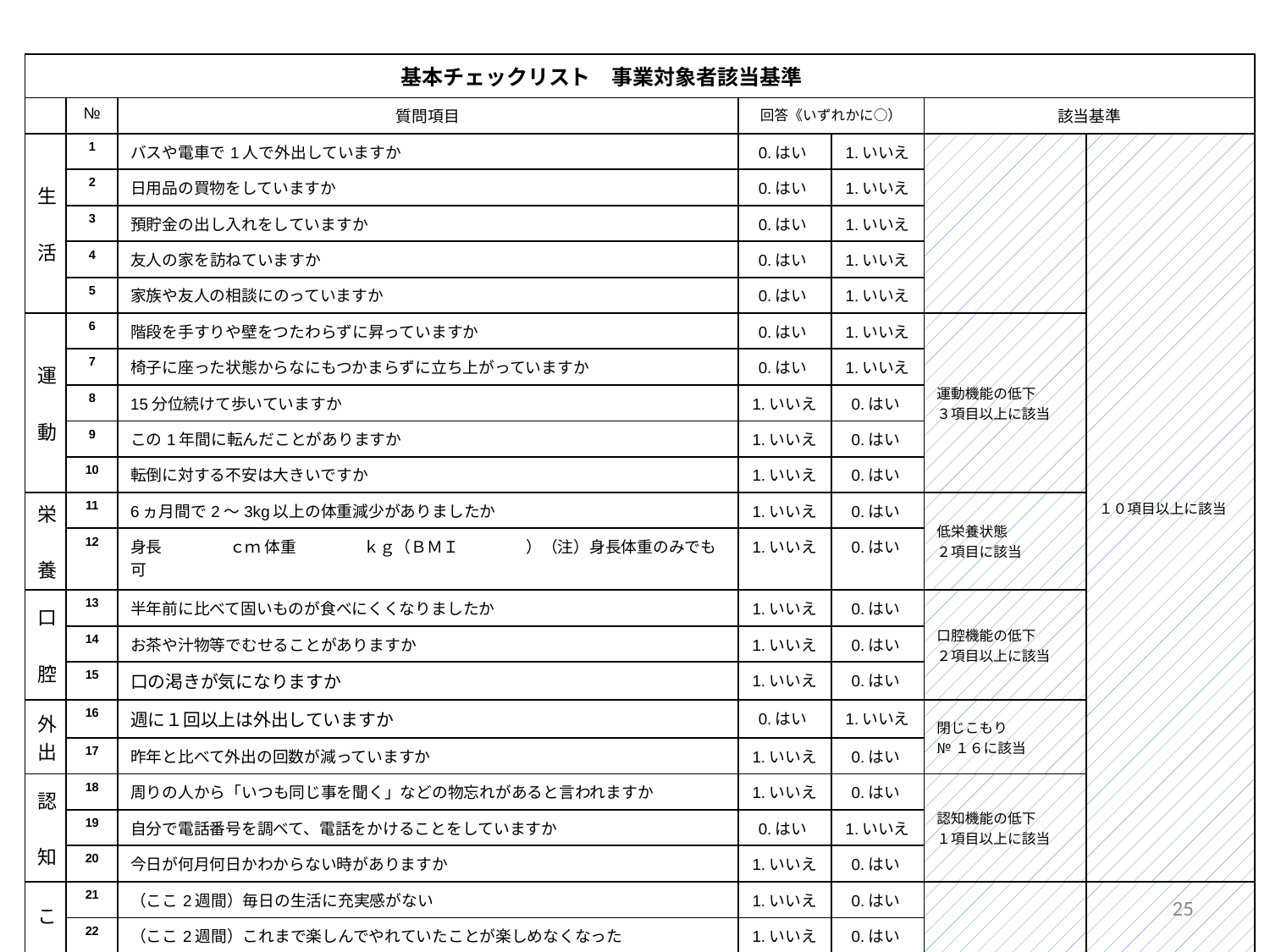

| 基本チェックリスト　事業対象者該当基準 |  |  |  |  |  |  |
| --- | --- | --- | --- | --- | --- | --- |
|  | № | 質問項目 | 回答《いずれかに○） |  | 該当基準 |  |
| 生　活 | 1 | バスや電車で1人で外出していますか | 0.はい | 1.いいえ |  | １０項目以上に該当 |
|  | 2 | 日用品の買物をしていますか | 0.はい | 1.いいえ |  |  |
|  | 3 | 預貯金の出し入れをしていますか | 0.はい | 1.いいえ |  |  |
|  | 4 | 友人の家を訪ねていますか | 0.はい | 1.いいえ |  |  |
|  | 5 | 家族や友人の相談にのっていますか | 0.はい | 1.いいえ |  |  |
| 運　動 | 6 | 階段を手すりや壁をつたわらずに昇っていますか | 0.はい | 1.いいえ | 運動機能の低下 ３項目以上に該当 |  |
|  | 7 | 椅子に座った状態からなにもつかまらずに立ち上がっていますか | 0.はい | 1.いいえ |  |  |
|  | 8 | 15分位続けて歩いていますか | 1.いいえ | 0.はい |  |  |
|  | 9 | この1年間に転んだことがありますか | 1.いいえ | 0.はい |  |  |
|  | 10 | 転倒に対する不安は大きいですか | 1.いいえ | 0.はい |  |  |
| 栄　養 | 11 | 6ヵ月間で2～3kg以上の体重減少がありましたか | 1.いいえ | 0.はい | 低栄養状態 ２項目に該当 |  |
|  | 12 | 身長 　　　　ｃｍ 体重　　　　 ｋｇ（ＢＭＩ 　　　　）（注）身長体重のみでも可 | 1.いいえ | 0.はい |  |  |
| 口　腔 | 13 | 半年前に比べて固いものが食べにくくなりましたか | 1.いいえ | 0.はい | 口腔機能の低下 ２項目以上に該当 |  |
|  | 14 | お茶や汁物等でむせることがありますか | 1.いいえ | 0.はい |  |  |
|  | 15 | 口の渇きが気になりますか | 1.いいえ | 0.はい |  |  |
| 外出 | 16 | 週に１回以上は外出していますか | 0.はい | 1.いいえ | 閉じこもり №１６に該当 |  |
|  | 17 | 昨年と比べて外出の回数が減っていますか | 1.いいえ | 0.はい |  |  |
| 認　知 | 18 | 周りの人から「いつも同じ事を聞く」などの物忘れがあると言われますか | 1.いいえ | 0.はい | 認知機能の低下 １項目以上に該当 |  |
|  | 19 | 自分で電話番号を調べて、電話をかけることをしていますか | 0.はい | 1.いいえ |  |  |
|  | 20 | 今日が何月何日かわからない時がありますか | 1.いいえ | 0.はい |  |  |
| こ　こ　ろ | 21 | （ここ2週間）毎日の生活に充実感がない | 1.いいえ | 0.はい | うつの可能性 ２項目以上に該当 |  |
|  | 22 | （ここ2週間）これまで楽しんでやれていたことが楽しめなくなった | 1.いいえ | 0.はい |  |  |
|  | 23 | （ここ2週間）以前は楽にできていたことが今ではおっくうに感じられる | 1.いいえ | 0.はい |  |  |
|  | 24 | （ここ2週間）自分が役に立つ人間だと思えない | 1.いいえ | 0.はい |  |  |
|  | 25 | （ここ2週間）わけもなく疲れたような感じがする | 1.いいえ | 0.はい |  |  |
25